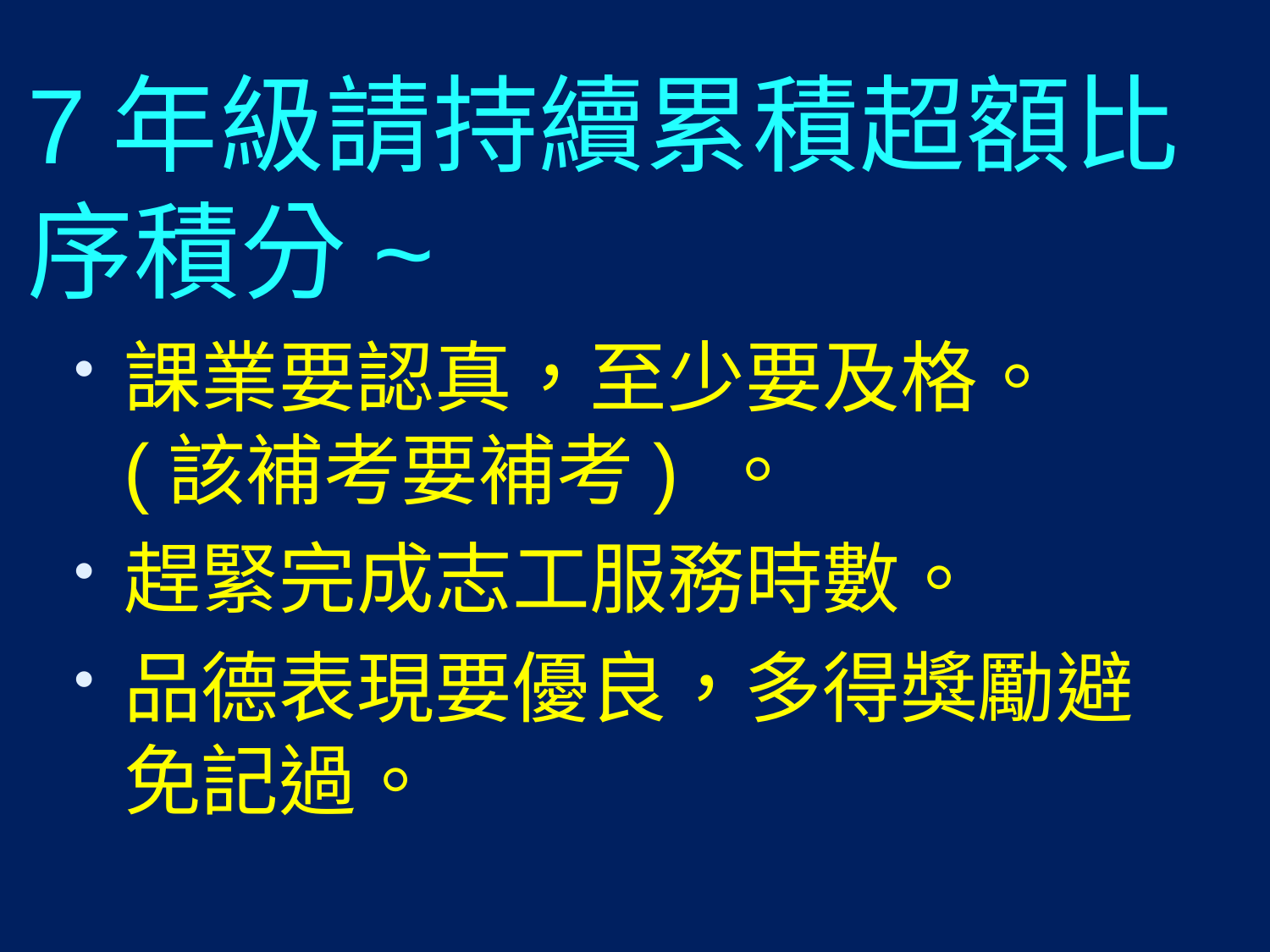

# 7年級請持續累積超額比序積分~
課業要認真，至少要及格。(該補考要補考) 。
趕緊完成志工服務時數。
品德表現要優良，多得獎勵避免記過。